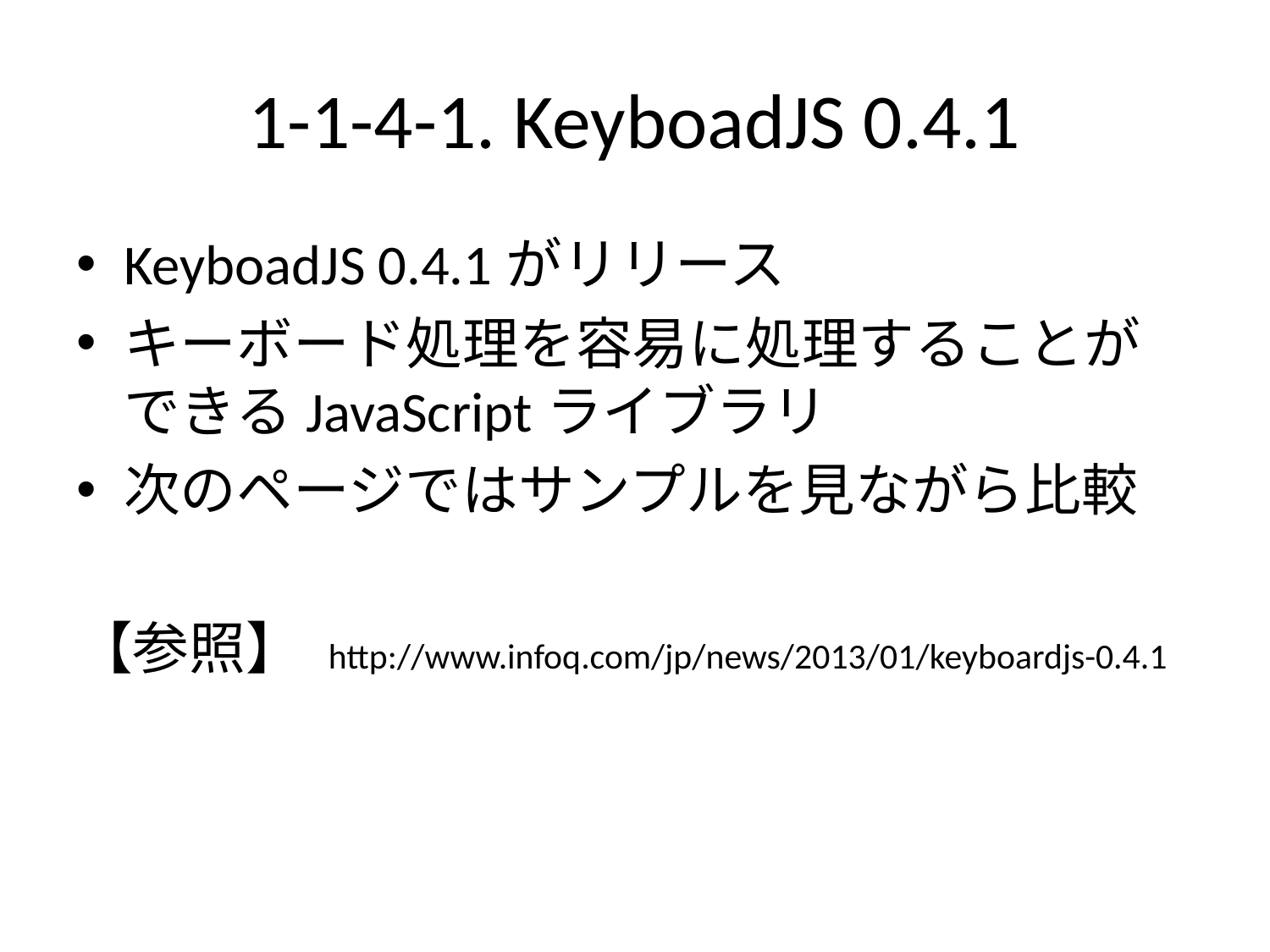

# 1-1-4-1. KeyboadJS 0.4.1
KeyboadJS 0.4.1がリリース
キーボード処理を容易に処理することができるJavaScriptライブラリ
次のページではサンプルを見ながら比較

【参照】 http://www.infoq.com/jp/news/2013/01/keyboardjs-0.4.1